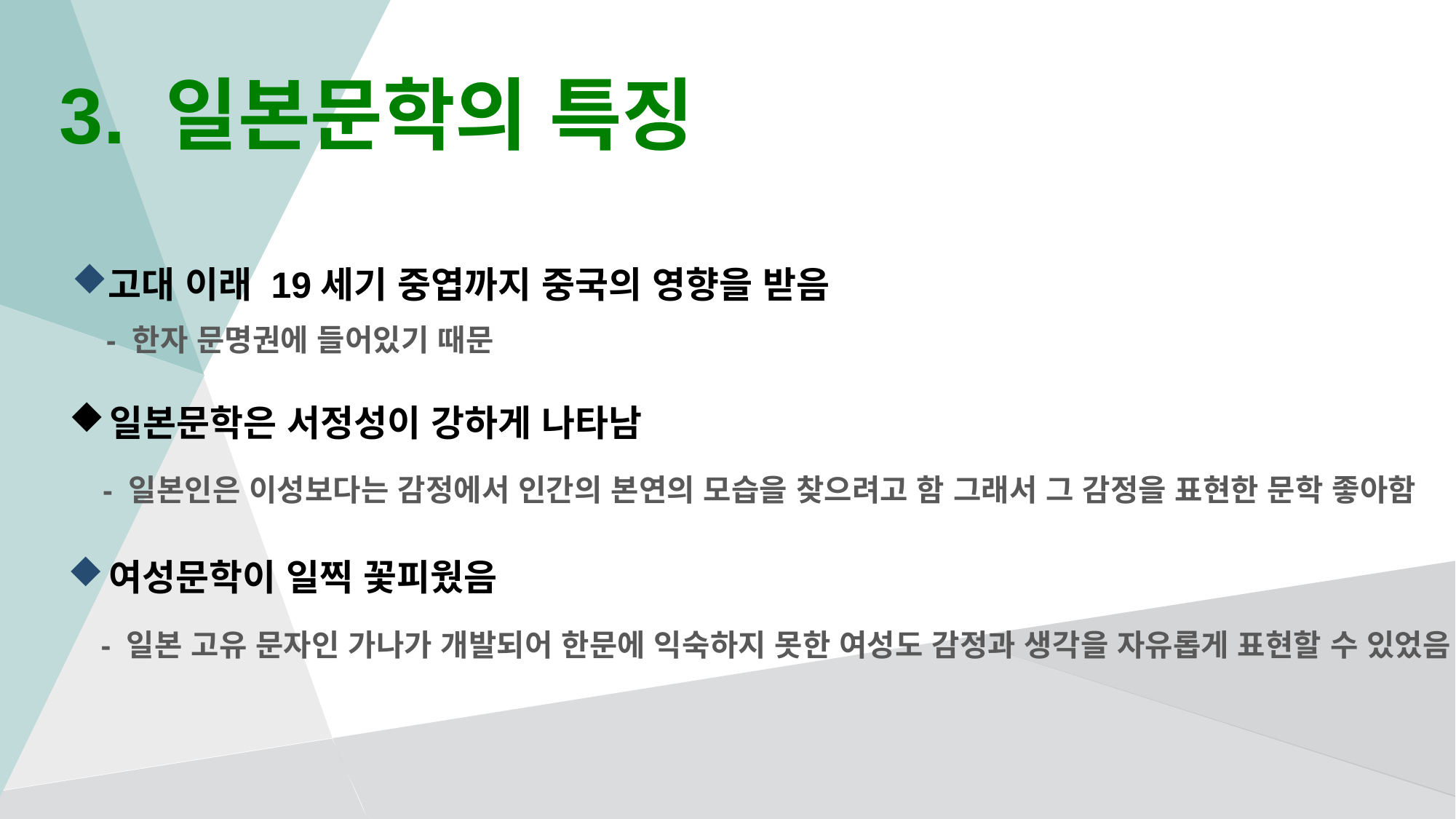

# 3. 일본문학의 특징
고대 이래 19세기 중엽까지 중국의 영향을 받음
- 한자 문명권에 들어있기 때문
일본문학은 서정성이 강하게 나타남
- 일본인은 이성보다는 감정에서 인간의 본연의 모습을 찾으려고 함 그래서 그 감정을 표현한 문학 좋아함
여성문학이 일찍 꽃피웠음
- 일본 고유 문자인 가나가 개발되어 한문에 익숙하지 못한 여성도 감정과 생각을 자유롭게 표현할 수 있었음